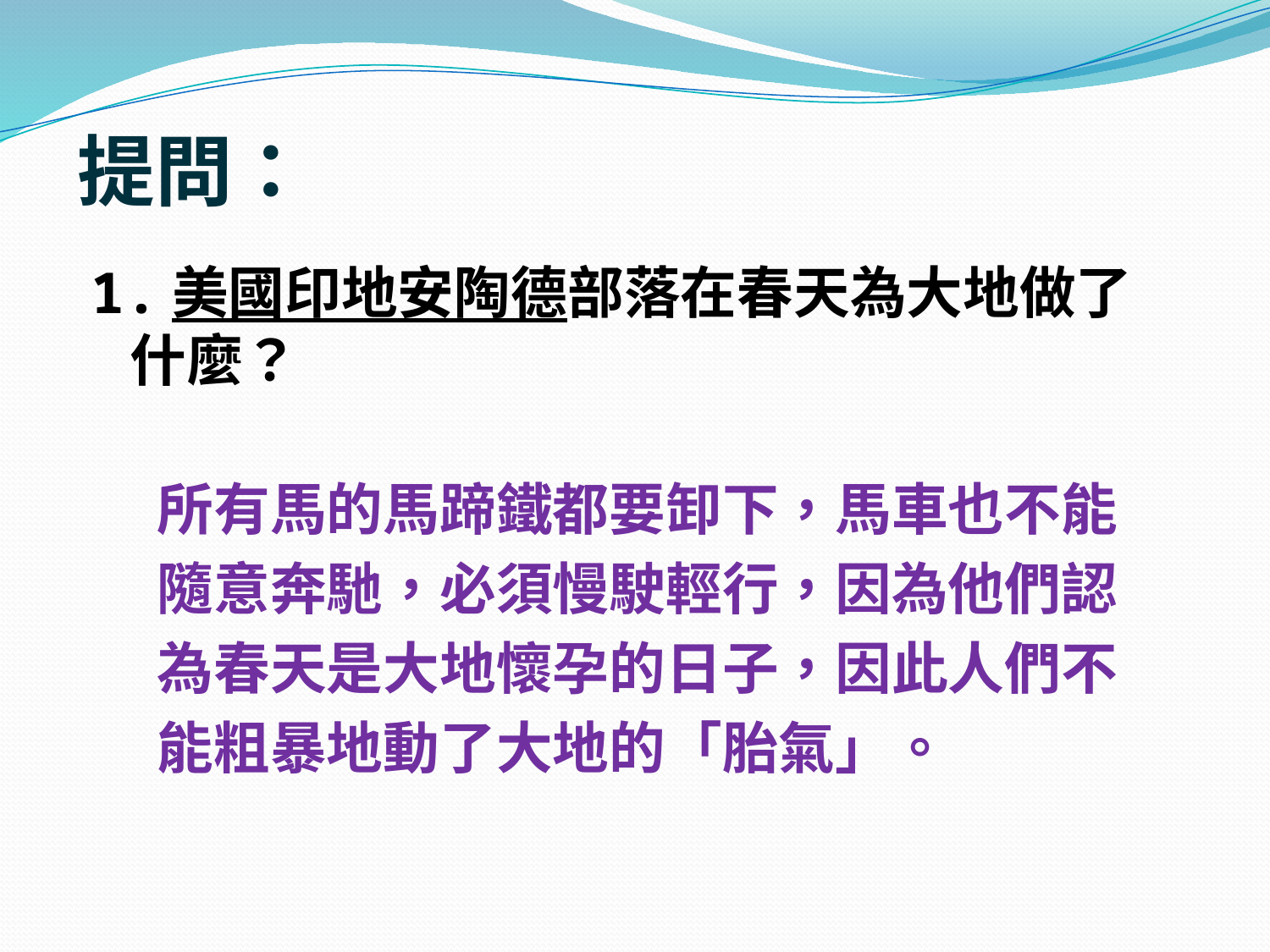

提問：
1.美國印地安陶德部落在春天為大地做了
  什麼？
所有馬的馬蹄鐵都要卸下，馬車也不能隨意奔馳，必須慢駛輕行，因為他們認為春天是大地懷孕的日子，因此人們不能粗暴地動了大地的「胎氣」。